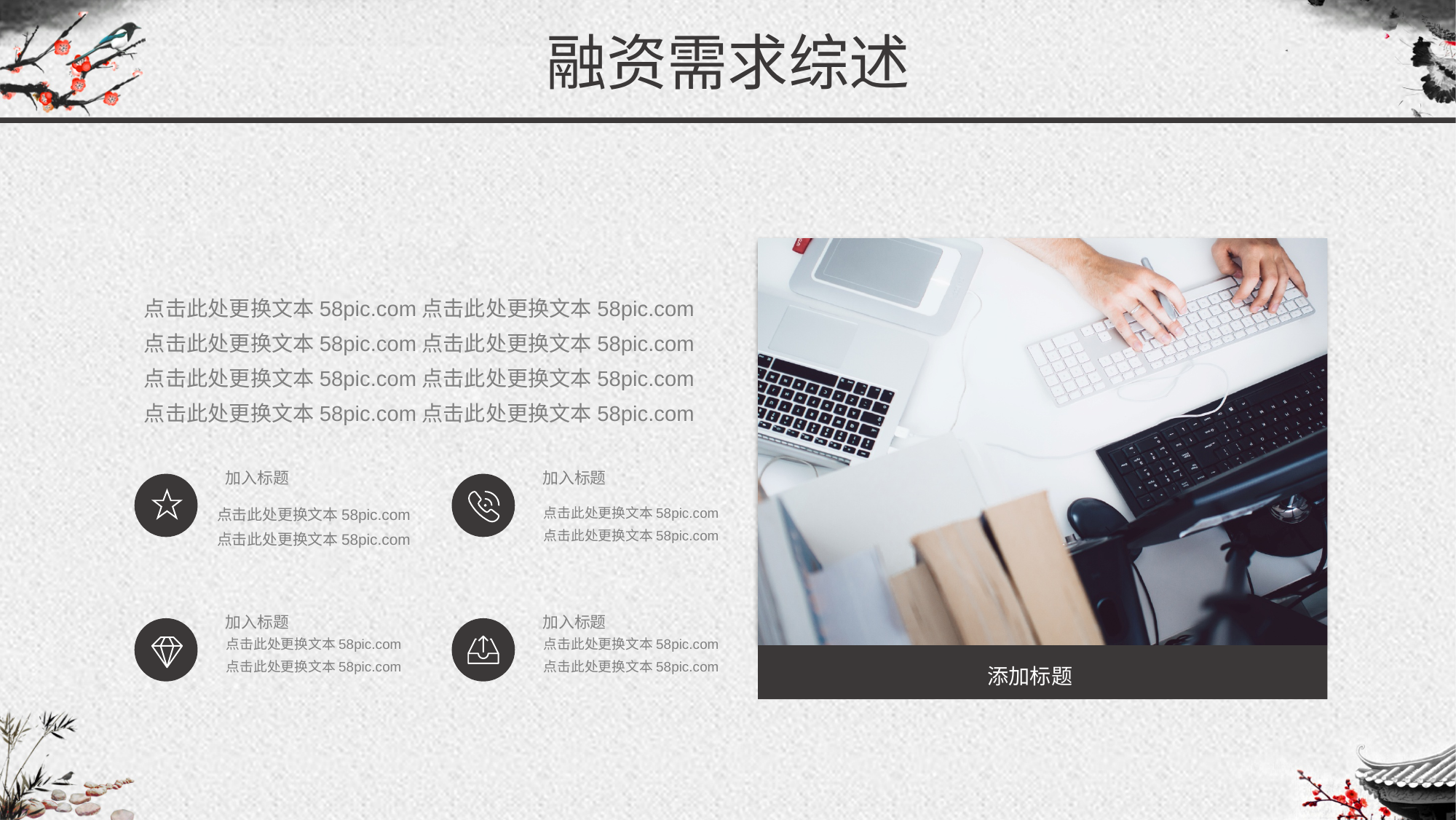

融资需求综述

添加标题
点击此处更换文本58pic.com点击此处更换文本58pic.com
点击此处更换文本58pic.com点击此处更换文本58pic.com
点击此处更换文本58pic.com点击此处更换文本58pic.com
点击此处更换文本58pic.com点击此处更换文本58pic.com
加入标题
加入标题

点击此处更换文本58pic.com
点击此处更换文本58pic.com
点击此处更换文本58pic.com
点击此处更换文本58pic.com

加入标题
加入标题

点击此处更换文本58pic.com
点击此处更换文本58pic.com
点击此处更换文本58pic.com
点击此处更换文本58pic.com